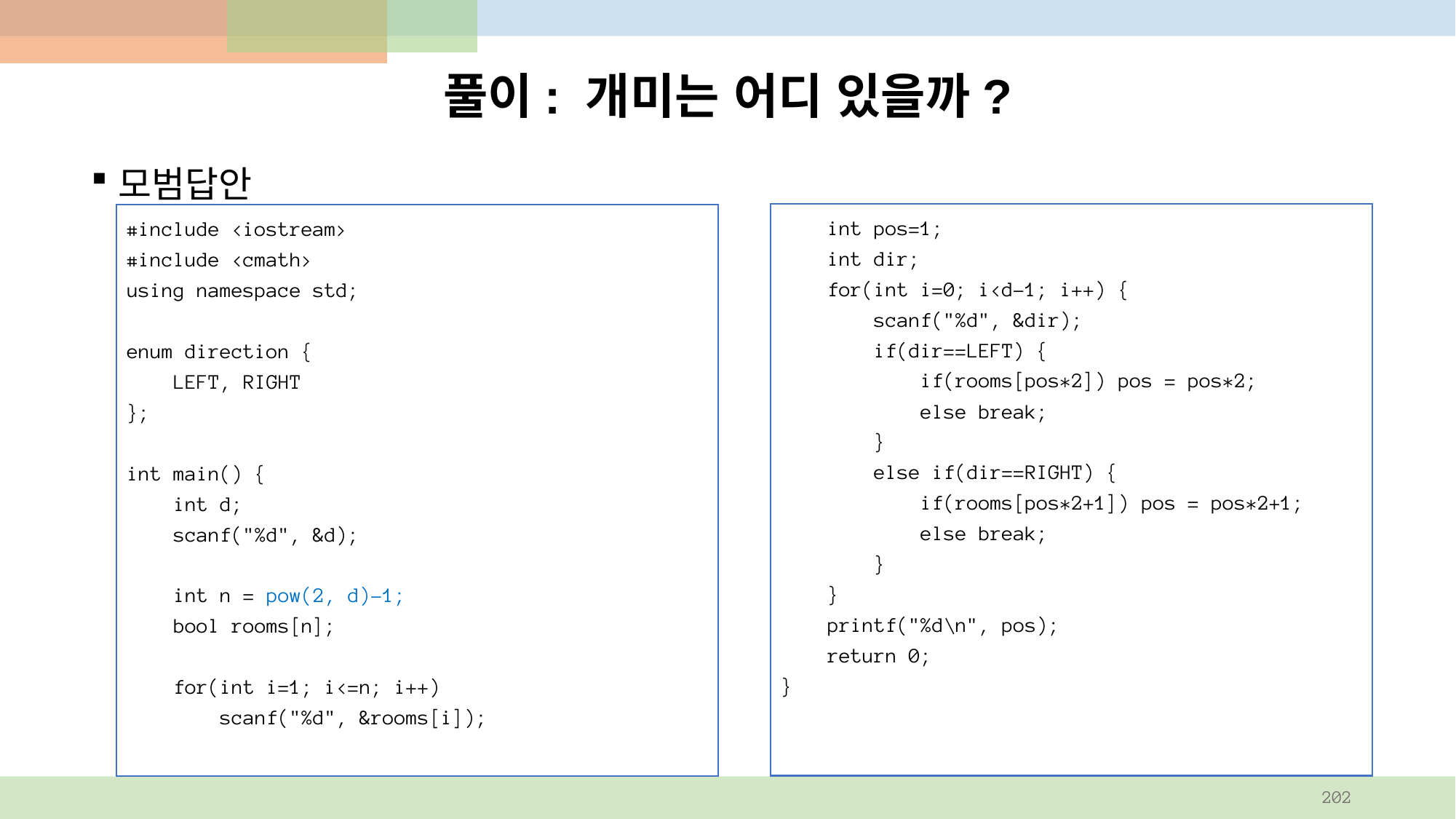

# 풀이: 개미는 어디 있을까?

모범답안
    int pos=1;
    int dir;
    for(int i=0; i<d-1; i++) {
        scanf("%d", &dir);
        if(dir==LEFT) {
            if(rooms[pos*2]) pos = pos*2;
            else break;
        }
        else if(dir==RIGHT) {
            if(rooms[pos*2+1]) pos = pos*2+1;
            else break;
        }
    }
    printf("%d\n", pos);
    return 0;
}
#include <iostream>
#include <cmath>
using namespace std;

enum direction {
    LEFT, RIGHT
};

int main() {
    int d;
    scanf("%d", &d);

    int n = pow(2, d)-1;
    bool rooms[n];

    for(int i=1; i<=n; i++)
        scanf("%d", &rooms[i]);
    int pos=1;
    int dir;
    for(int i=0; i<d-1; i++) {
        scanf("%d", &dir);

    }
    printf("%d\n", pos);
    return 0;
}
?
202